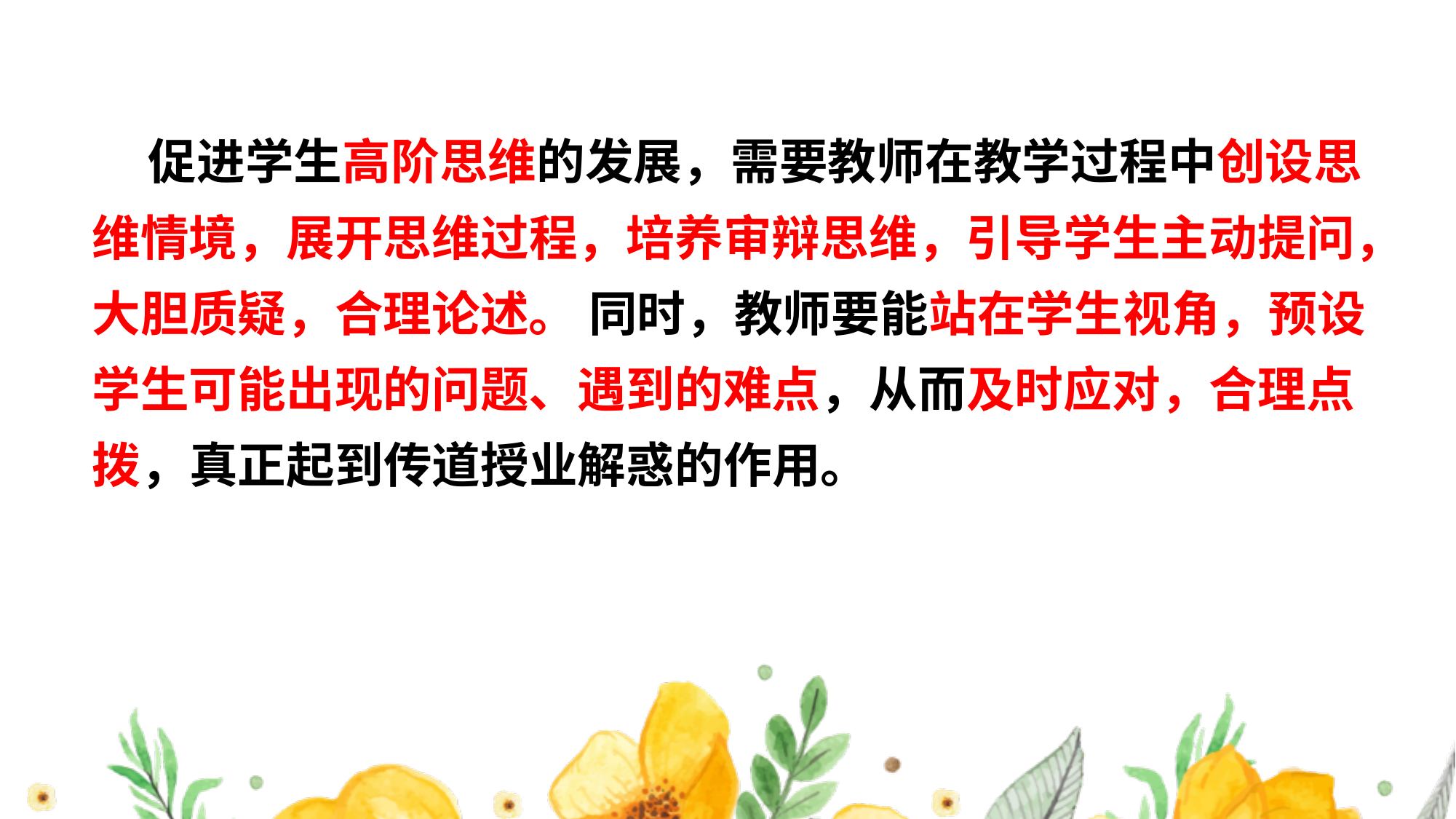

#
    促进学生高阶思维的发展，需要教师在教学过程中创设思维情境，展开思维过程，培养审辩思维，引导学生主动提问，大胆质疑，合理论述。 同时，教师要能站在学生视角，预设学生可能出现的问题、遇到的难点，从而及时应对，合理点拨，真正起到传道授业解惑的作用。